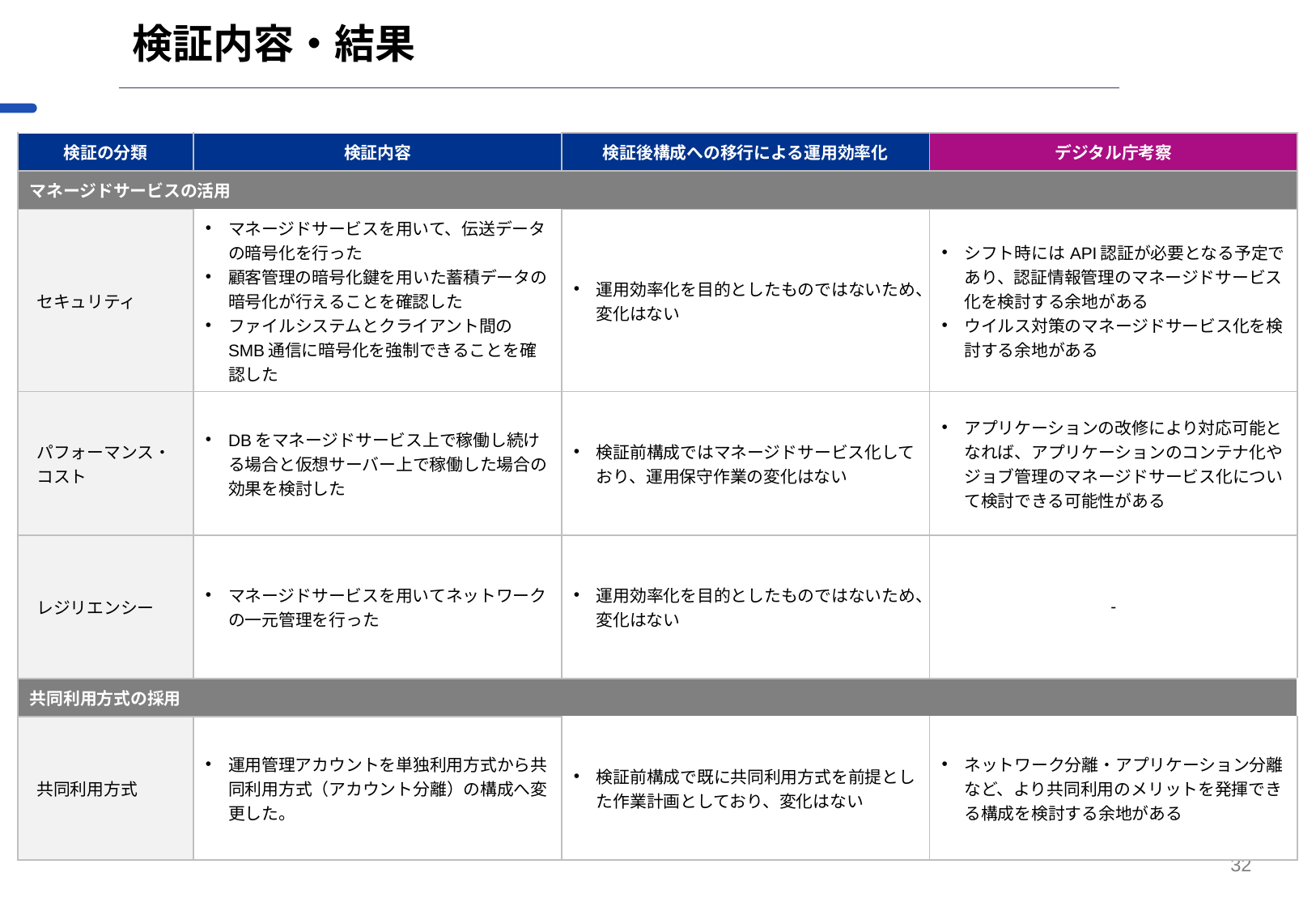

# 検証内容・結果
| 検証の分類 | 検証内容 | 検証後構成への移行による運用効率化 | デジタル庁考察 |
| --- | --- | --- | --- |
| マネージドサービスの活用 |  |  |  |
| セキュリティ | マネージドサービスを用いて、伝送データの暗号化を行った 顧客管理の暗号化鍵を用いた蓄積データの暗号化が行えることを確認した ファイルシステムとクライアント間のSMB通信に暗号化を強制できることを確認した | 運用効率化を目的としたものではないため、変化はない | シフト時にはAPI認証が必要となる予定であり、認証情報管理のマネージドサービス化を検討する余地がある ウイルス対策のマネージドサービス化を検討する余地がある |
| パフォーマンス・コスト | DBをマネージドサービス上で稼働し続ける場合と仮想サーバー上で稼働した場合の効果を検討した | 検証前構成ではマネージドサービス化しており、運用保守作業の変化はない | アプリケーションの改修により対応可能となれば、アプリケーションのコンテナ化やジョブ管理のマネージドサービス化について検討できる可能性がある |
| レジリエンシー | マネージドサービスを用いてネットワークの一元管理を行った | 運用効率化を目的としたものではないため、変化はない | ‐ |
| 共同利用方式の採用 |  |  |  |
| 共同利用方式 | 運用管理アカウントを単独利用方式から共同利用方式（アカウント分離）の構成へ変更した。 | 検証前構成で既に共同利用方式を前提とした作業計画としており、変化はない | ネットワーク分離・アプリケーション分離など、より共同利用のメリットを発揮できる構成を検討する余地がある |
32